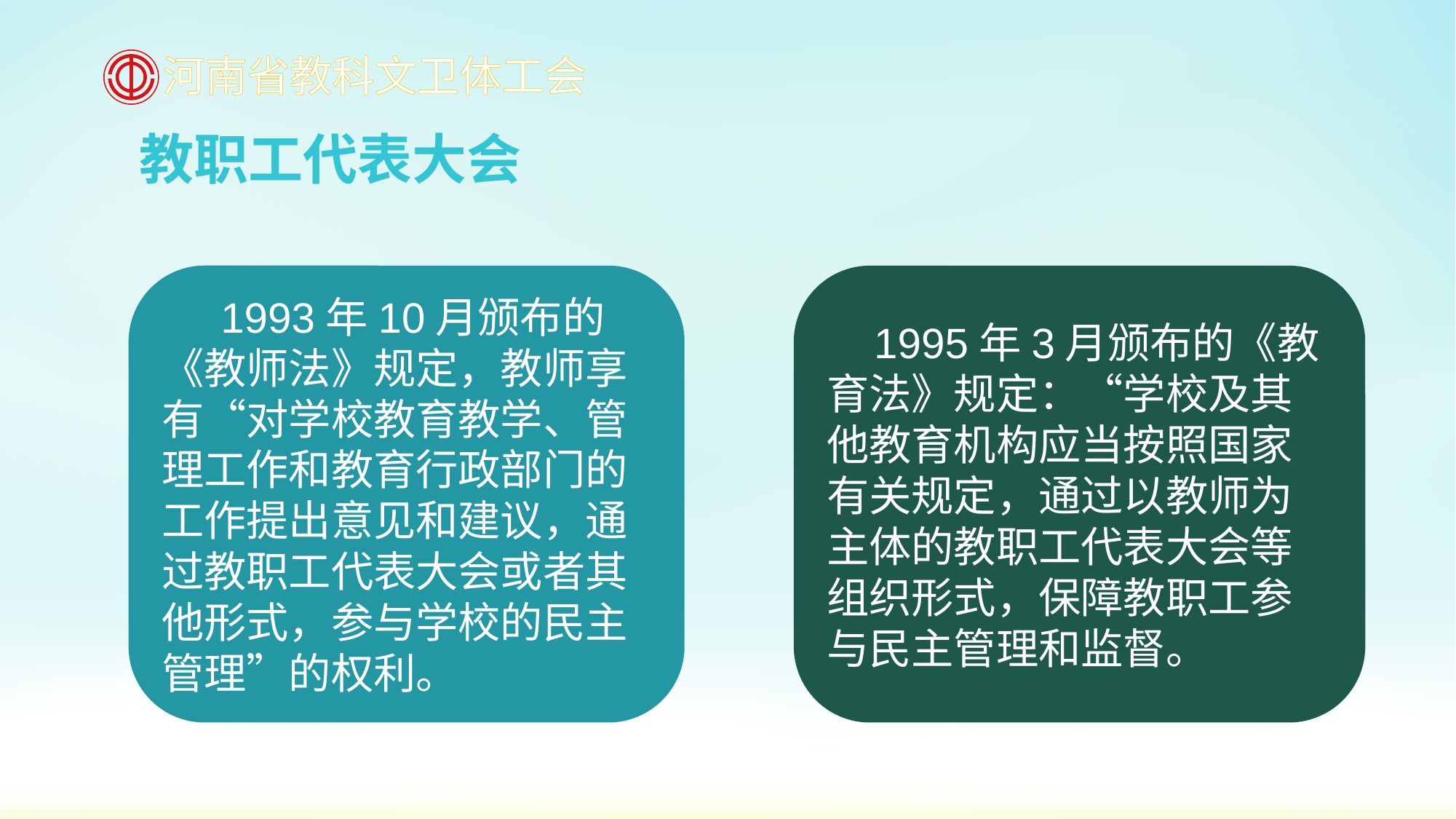

#
教职工代表大会
     1993年10月颁布的《教师法》规定，教师享有“对学校教育教学、管理工作和教育行政部门的工作提出意见和建议，通过教职工代表大会或者其他形式，参与学校的民主管理”的权利。
    1995年3月颁布的《教育法》规定：“学校及其他教育机构应当按照国家有关规定，通过以教师为主体的教职工代表大会等组织形式，保障教职工参与民主管理和监督。